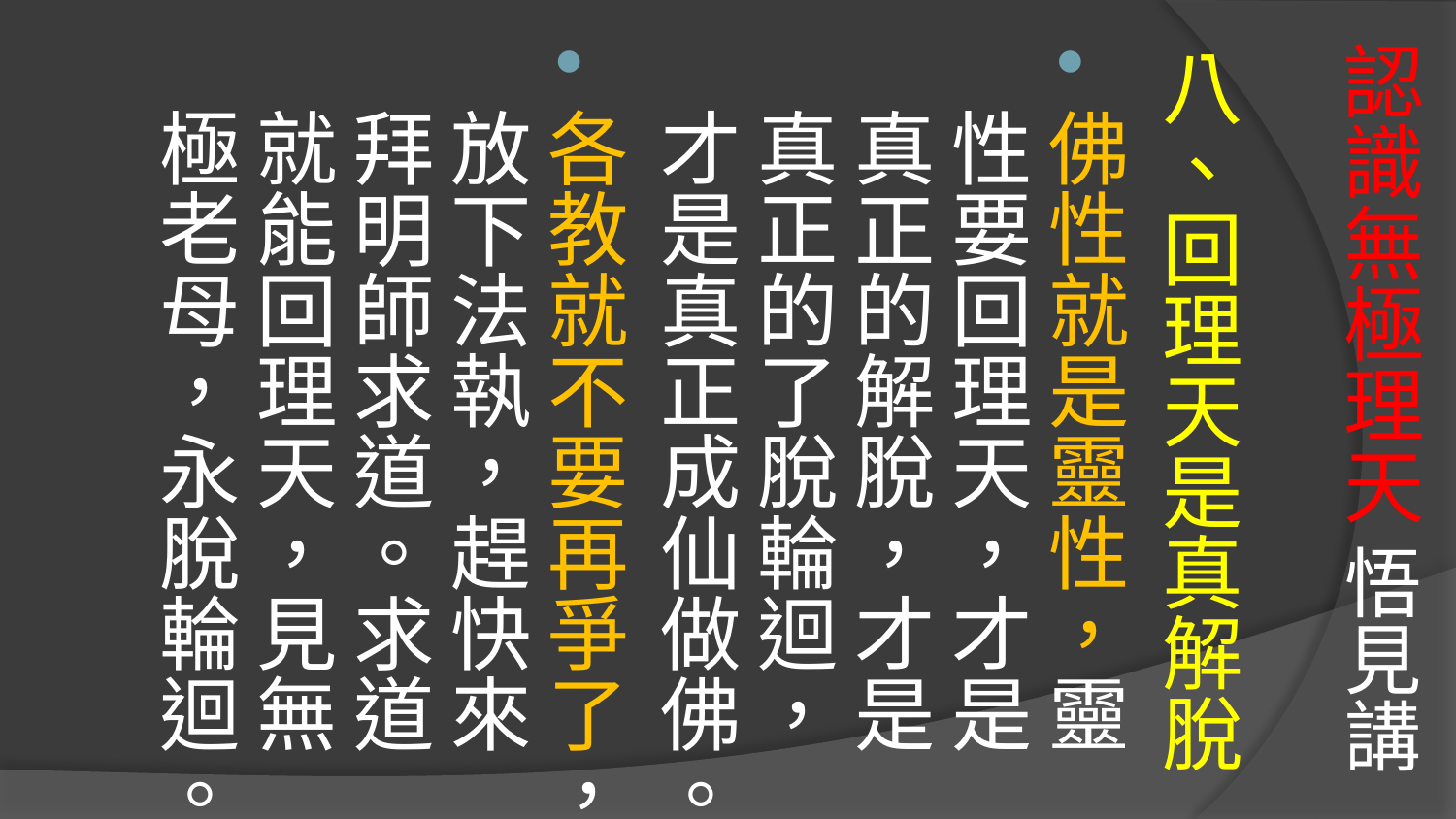

# 認識無極理天 悟見講
八、回理天是真解脫
佛性就是靈性，靈性要回理天，才是真正的解脫，才是真正的了脫輪迴，才是真正成仙做佛。
各教就不要再爭了，放下法執，趕快來拜明師求道。求道就能回理天，見無極老母，永脫輪迴。